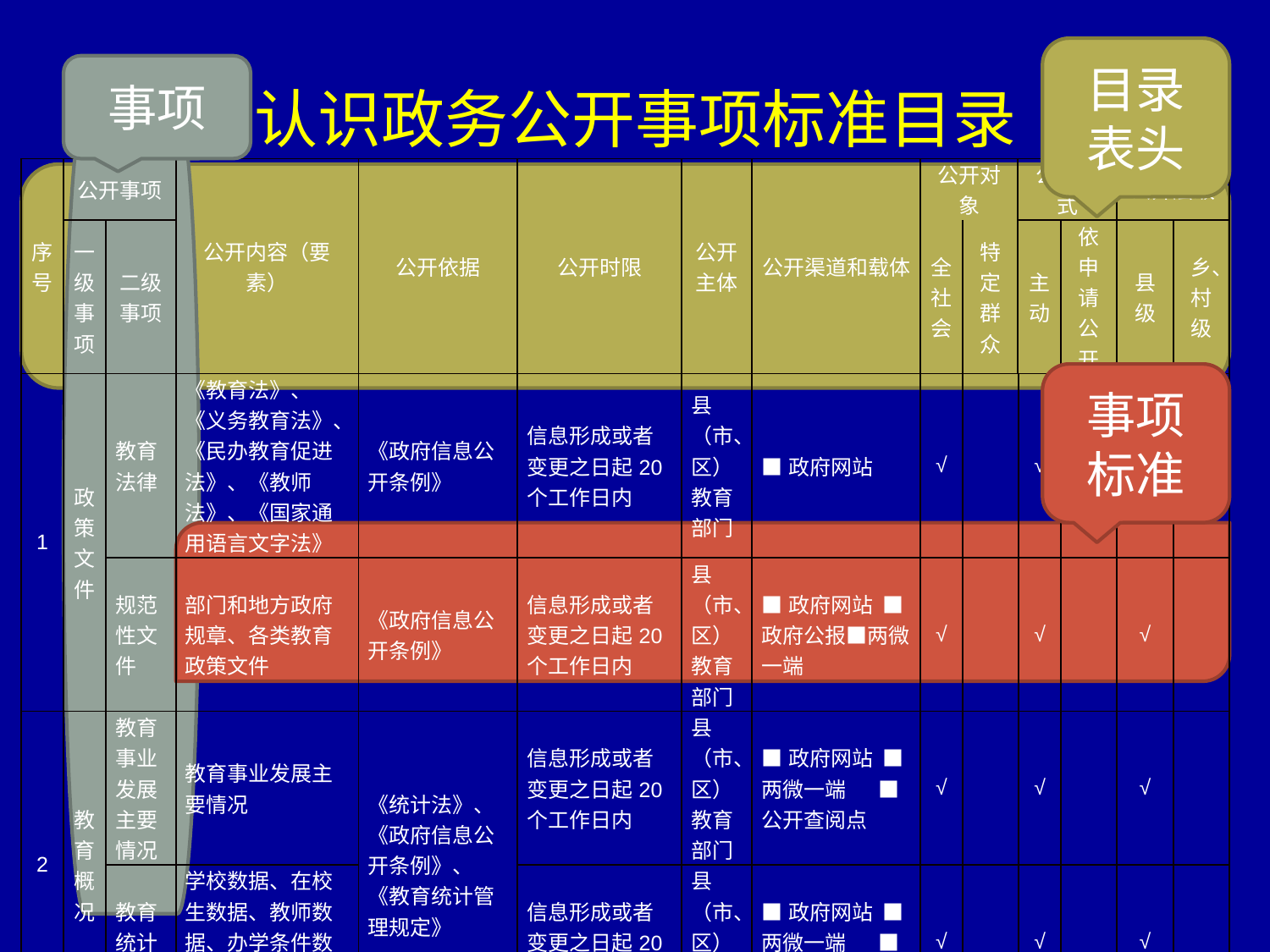

# 认识政务公开事项标准目录
目录表头
事项

| 序号 | 公开事项 |  | 公开内容（要素） | 公开依据 | 公开时限 | 公开主体 | 公开渠道和载体 | 公开对象 |  | 公开方式 |  |  | 公开层级 |  |
| --- | --- | --- | --- | --- | --- | --- | --- | --- | --- | --- | --- | --- | --- | --- |
|  | 一级事项 | 二级事项 |  |  |  |  |  | 全社会 | 特定群众 | 主动 |  | 依申请公开 | 县级 | 乡、村级 |
| 1 | 政策文件 | 教育法律 | 《教育法》、《义务教育法》、《民办教育促进法》、《教师法》、《国家通用语言文字法》 | 《政府信息公开条例》 | 信息形成或者变更之日起20个工作日内 | 县（市、区）教育部门 | ■政府网站 | √ |  |  | √ |  | √ |  |
|  |  | 规范性文件 | 部门和地方政府规章、各类教育政策文件 | 《政府信息公开条例》 | 信息形成或者变更之日起20个工作日内 | 县（市、区）教育部门 | ■政府网站 ■政府公报■两微一端 | √ |  |  | √ |  | √ |  |
| 2 | 教育概况 | 教育事业发展主要情况 | 教育事业发展主要情况 | 《统计法》、《政府信息公开条例》、《教育统计管理规定》 | 信息形成或者变更之日起20个工作日内 | 县（市、区）教育部门 | ■政府网站 ■两微一端 ■公开查阅点 | √ |  |  | √ |  | √ |  |
|  |  | 教育统计数据 | 学校数据、在校生数据、教师数据、办学条件数据、县级汇总数据 |  | 信息形成或者变更之日起20个工作日内 | 县（市、区）教育部门 | ■政府网站 ■两微一端 ■公开查阅点 | √ |  |  | √ |  | √ |  |

事项标准